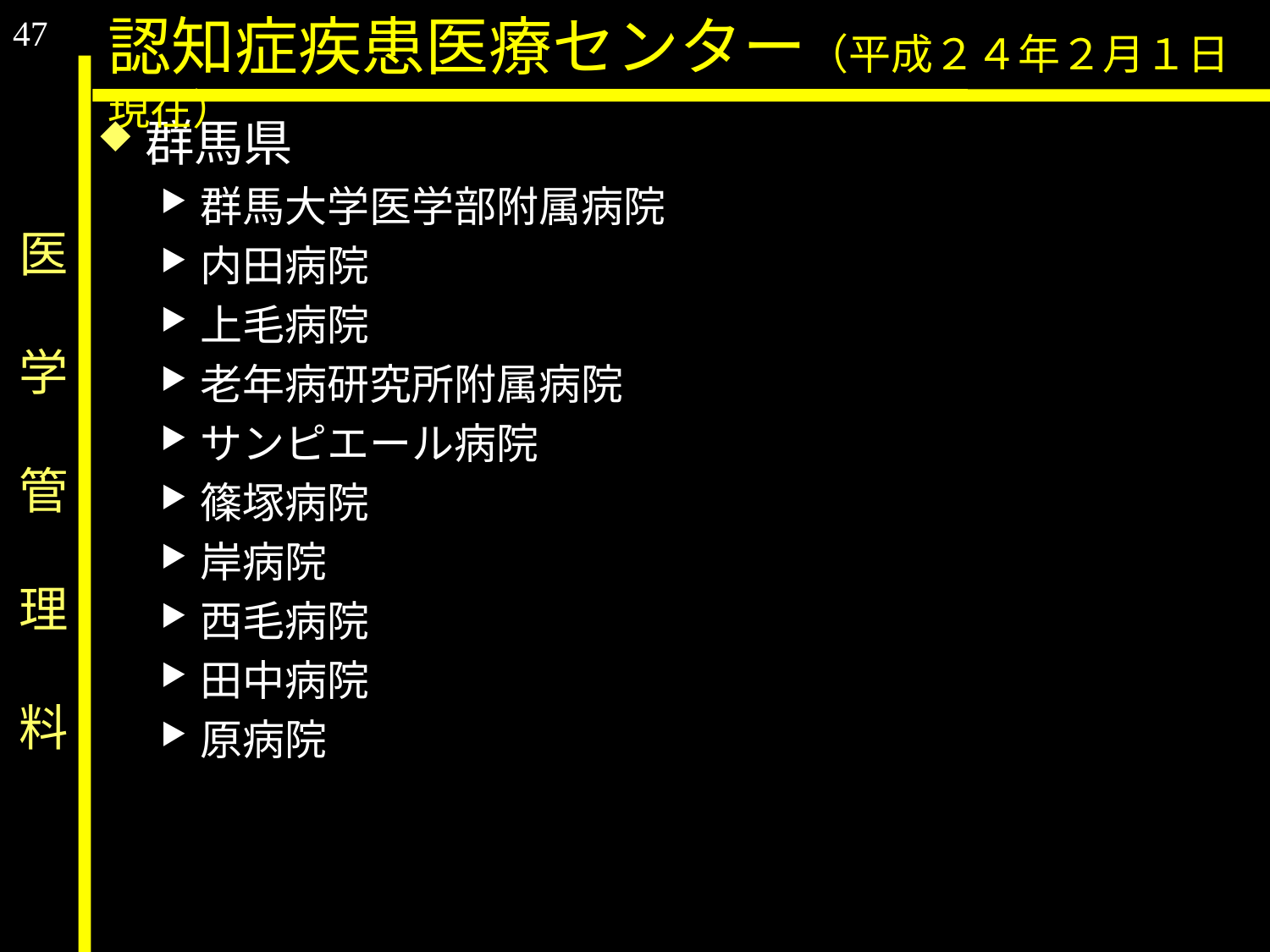

47
認知症疾患医療センター（平成２４年２月１日現在）

群馬県
群馬大学医学部附属病院
内田病院
上毛病院
老年病研究所附属病院
サンピエール病院
篠塚病院
岸病院
西毛病院
田中病院
原病院
医　学　管　理　料